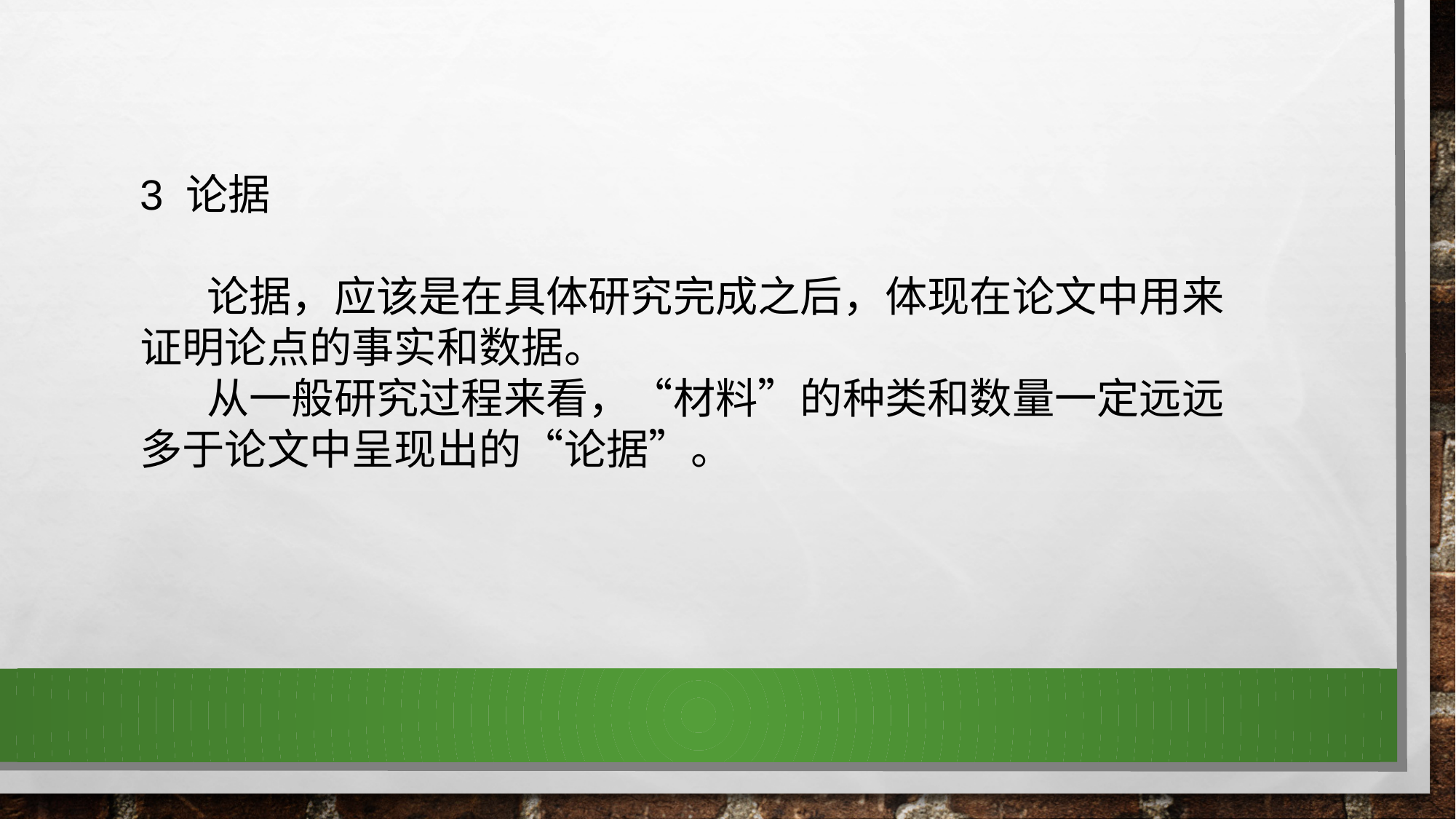

3 论据

      论据，应该是在具体研究完成之后，体现在论文中用来证明论点的事实和数据。
      从一般研究过程来看，“材料”的种类和数量一定远远多于论文中呈现出的“论据”。